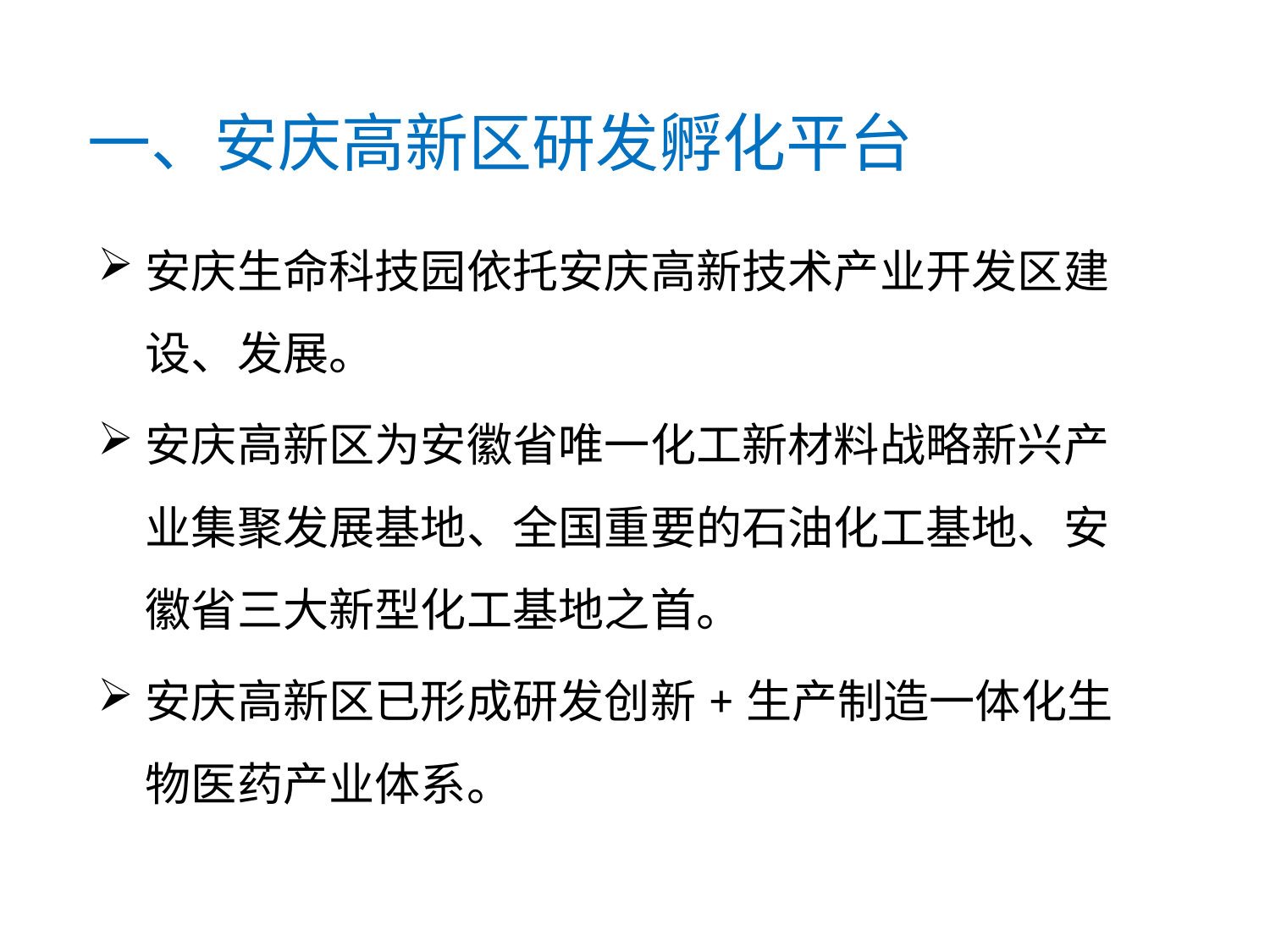

一、安庆高新区研发孵化平台
安庆生命科技园依托安庆高新技术产业开发区建设、发展。
安庆高新区为安徽省唯一化工新材料战略新兴产业集聚发展基地、全国重要的石油化工基地、安徽省三大新型化工基地之首。
安庆高新区已形成研发创新+生产制造一体化生物医药产业体系。